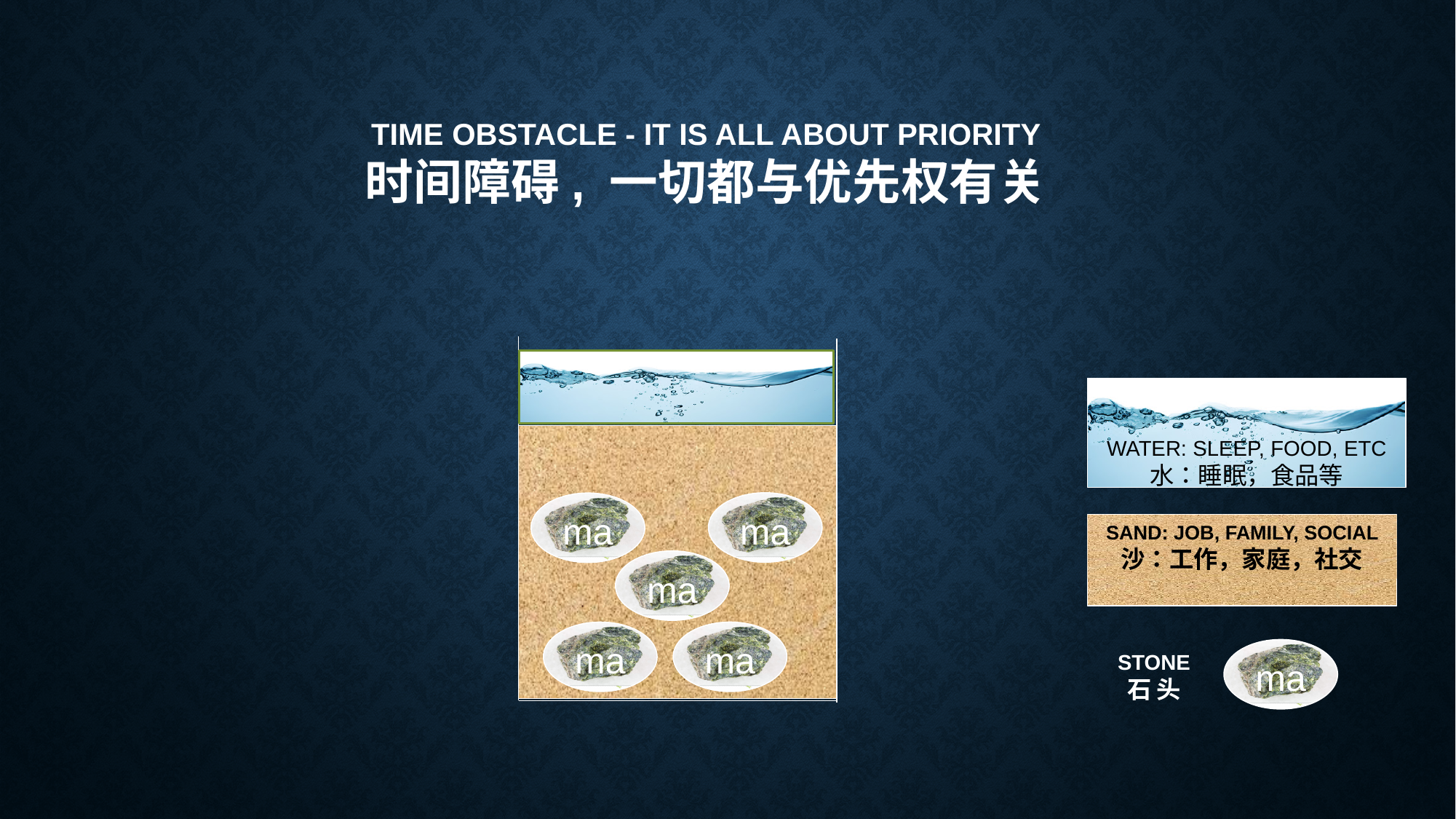

TIME OBSTACLE - IT IS ALL ABOUT PRIORITY
时间障碍, 一切都与优先权有关

WATER: SLEEP, FOOD, ETC
水：睡眠，食品等

SAND: JOB, FAMILY, SOCIAL
沙：工作，家庭，社交
ma
STONE
石 头

ma
ma
ma
ma
ma